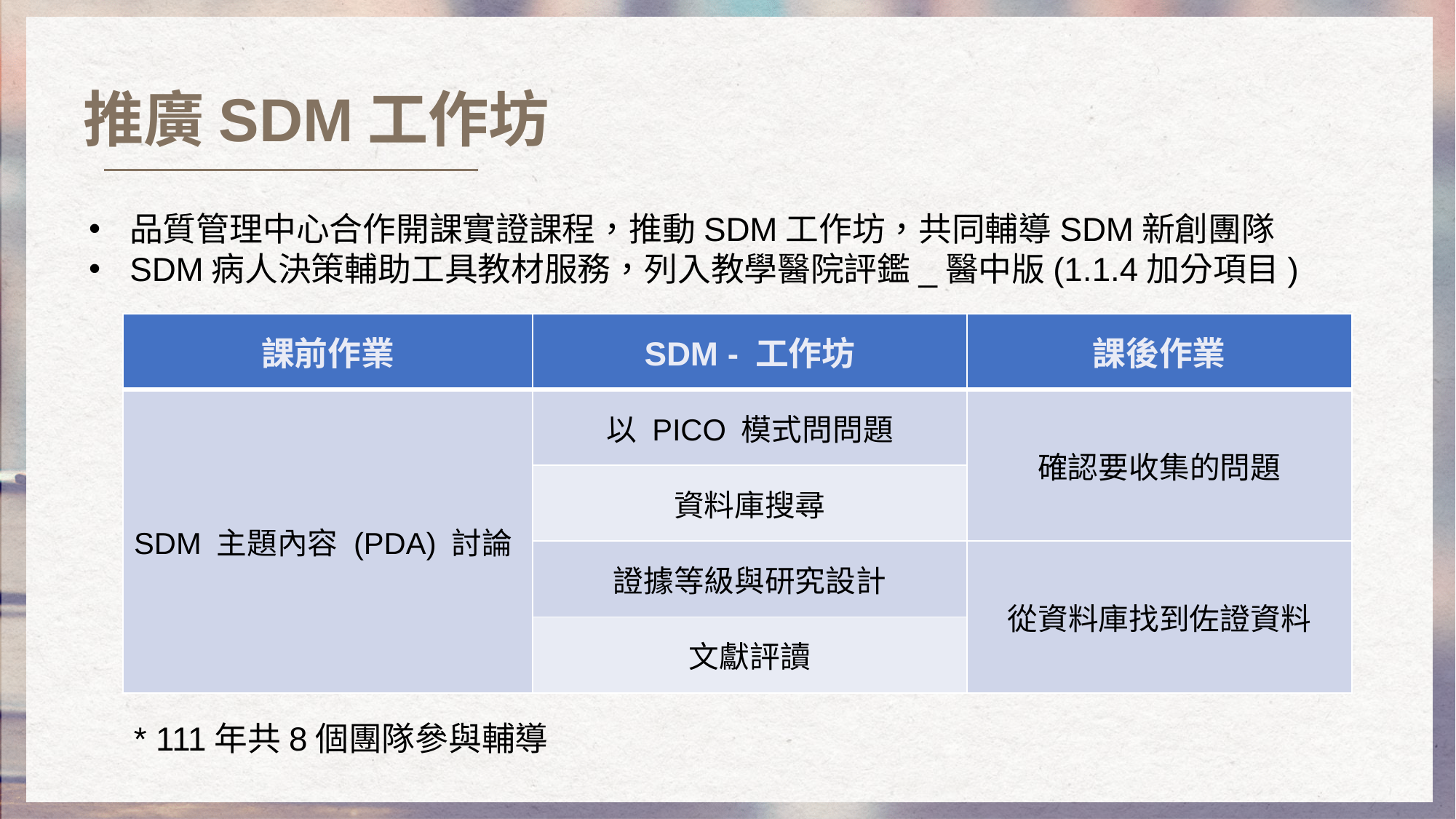

推廣SDM工作坊
品質管理中心合作開課實證課程，推動SDM工作坊，共同輔導SDM新創團隊
SDM病人決策輔助工具教材服務，列入教學醫院評鑑_醫中版(1.1.4加分項目)
| 課前作業 | SDM - 工作坊 | 課後作業 |
| --- | --- | --- |
| SDM 主題內容 (PDA) 討論 | 以 PICO 模式問問題 | 確認要收集的問題 |
|  | 資料庫搜尋 |  |
|  | 證據等級與研究設計 | 從資料庫找到佐證資料 |
|  | 文獻評讀 |  |
* 111年共8個團隊參與輔導